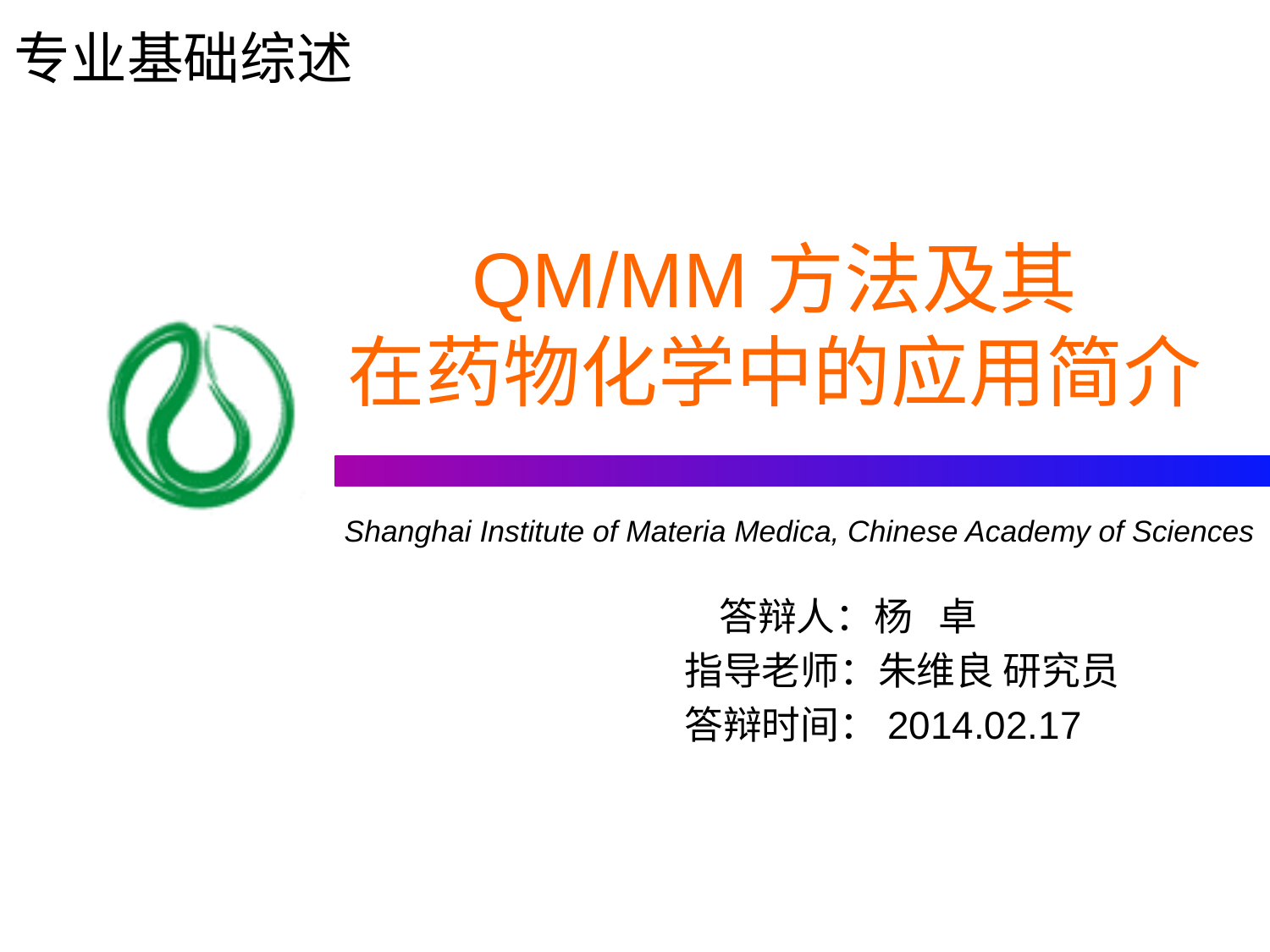

专业基础综述
# QM/MM方法及其 在药物化学中的应用简介
                                    答辩人：杨   卓
                                指导老师：朱维良 研究员
                                答辩时间：2014.02.17